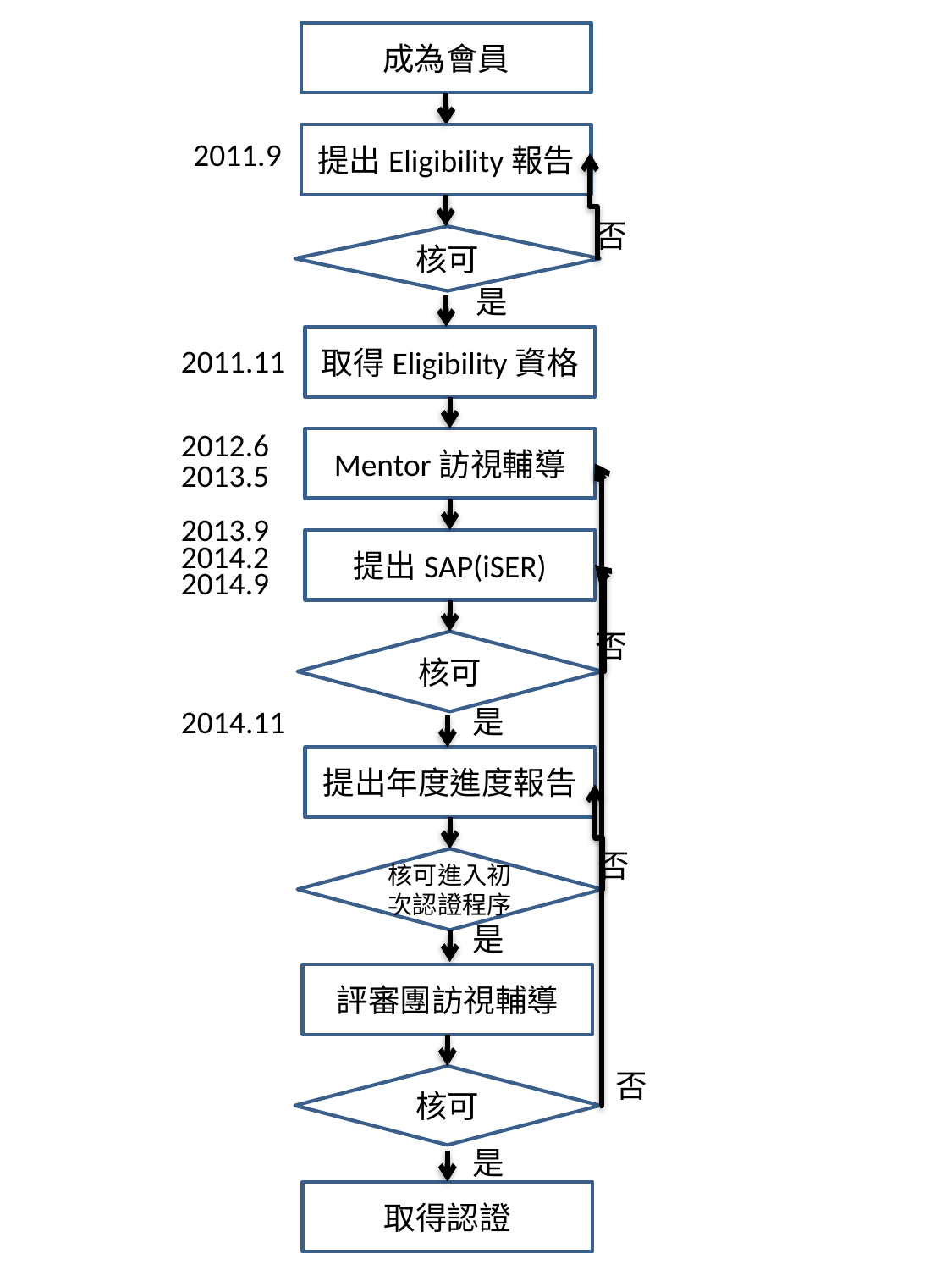

成為會員
提出Eligibility報告
2011.9
否
核可
是
取得Eligibility資格
2011.11
2012.6
2013.5
Mentor訪視輔導
2013.9
2014.2
2014.9
提出SAP(iSER)
否
核可
2014.11
是
提出年度進度報告
否
核可進入初次認證程序
是
評審團訪視輔導
否
核可
是
取得認證